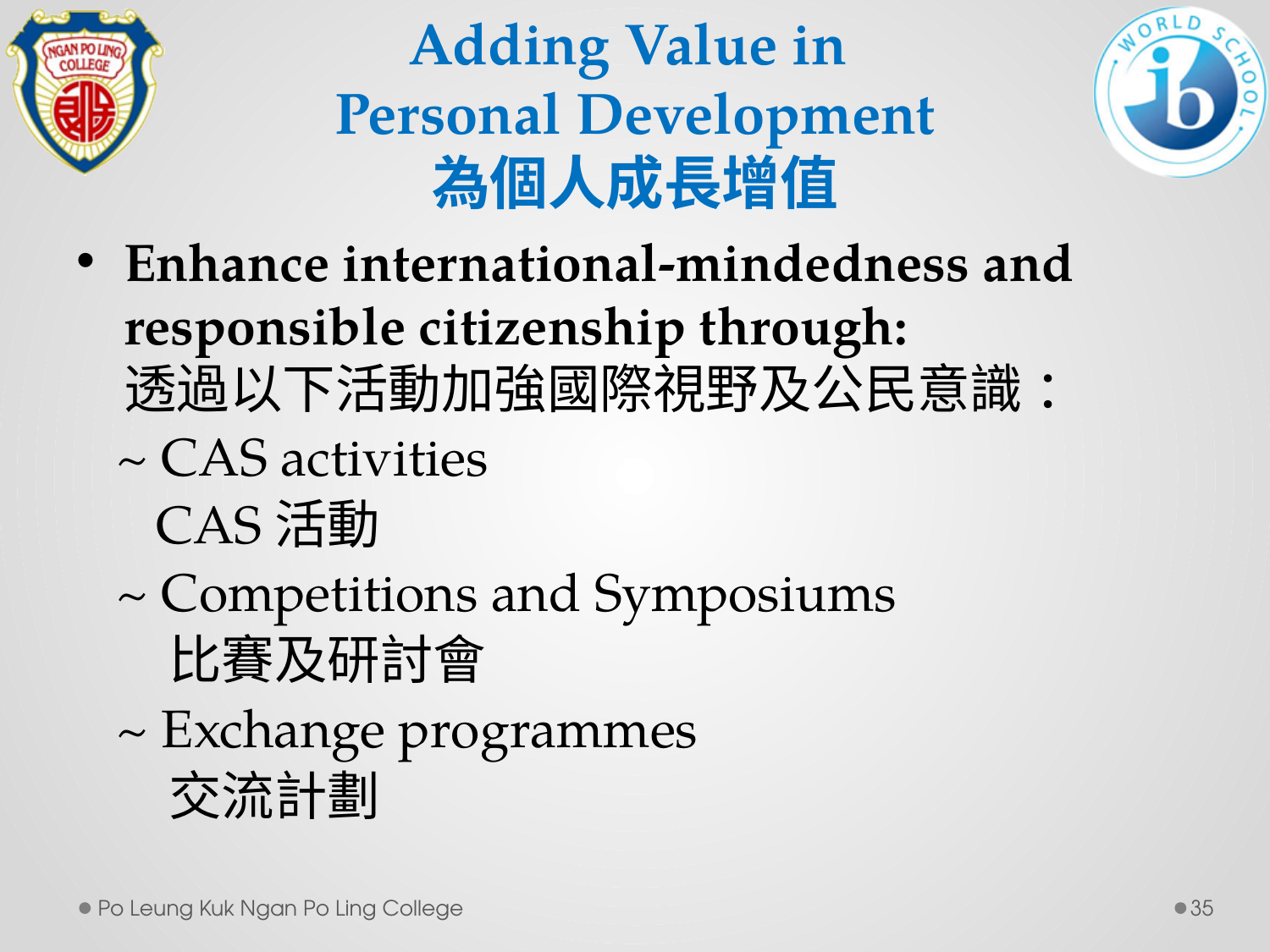

# Adding Value in Personal Development 為個人成長增值
Enhance international-mindedness and responsible citizenship through:
透過以下活動加強國際視野及公民意識 ：
   ~ CAS activities
      CAS活動
   ~ Competitions and Symposiums
      比賽及研討會
   ~ Exchange programmes
      交流計劃
Po Leung Kuk Ngan Po Ling College
35